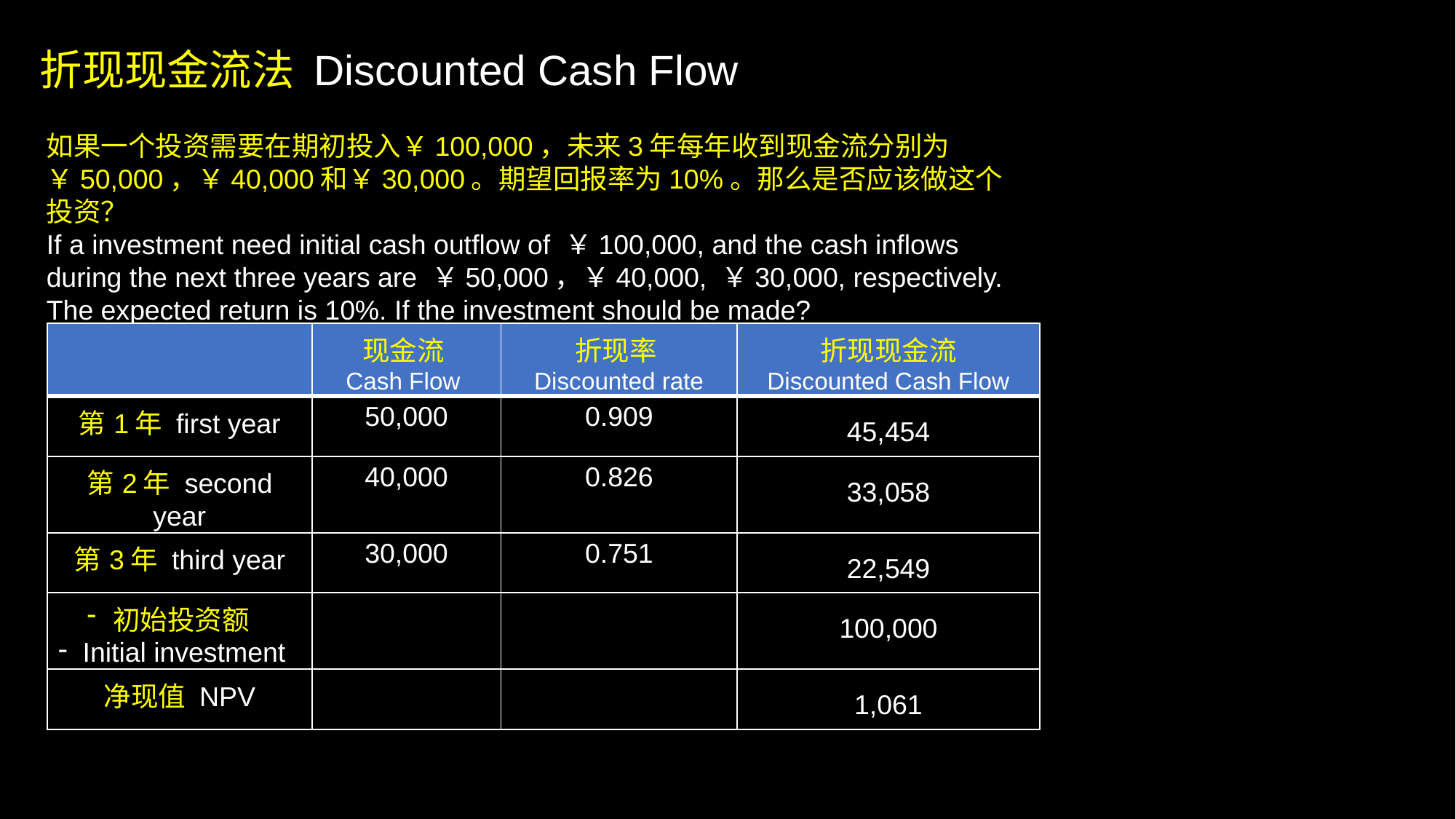

折现现金流法 Discounted Cash Flow
如果一个投资需要在期初投入￥100,000，未来3年每年收到现金流分别为￥50,000，￥40,000和￥30,000。期望回报率为10%。那么是否应该做这个投资？
If a investment need initial cash outflow of ￥100,000, and the cash inflows during the next three years are ￥50,000，￥40,000, ￥30,000, respectively.  The expected return is 10%. If the investment should be made?
|  | 现金流 Cash Flow | 折现率 Discounted rate | 折现现金流 Discounted Cash Flow |
| --- | --- | --- | --- |
| 第1年 first year | 50,000 | 0.909 | 45,454 |
| 第2年 second year | 40,000 | 0.826 | 33,058 |
| 第3年 third year | 30,000 | 0.751 | 22,549 |
| 初始投资额 Initial investment |  |  | 100,000 |
| 净现值 NPV |  |  | 1,061 |